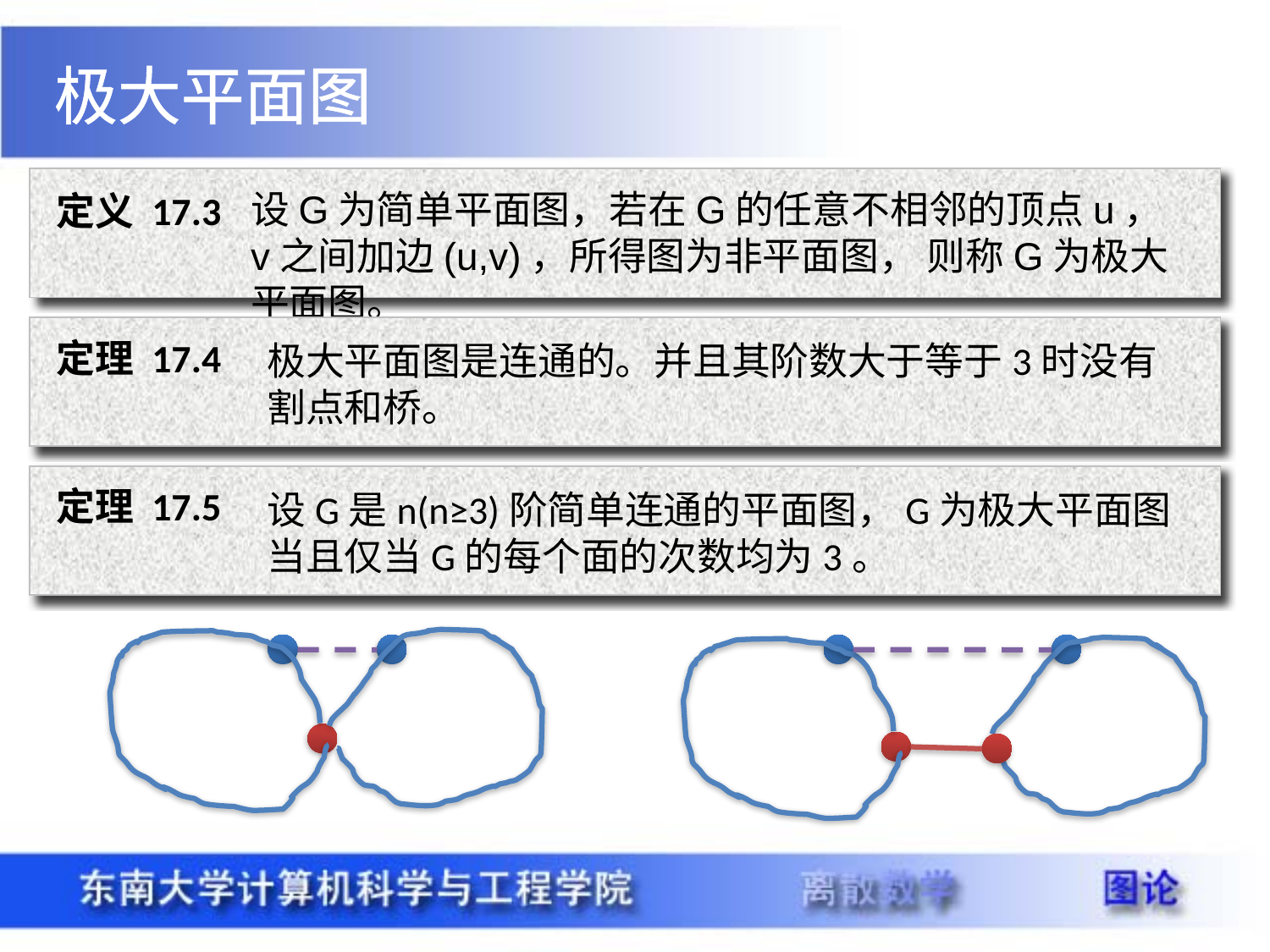

极大平面图

设G为简单平面图，若在G的任意不相邻的顶点u，v之间加边(u,v)，所得图为非平面图， 则称G为极大平面图。
定义 17.3

定理 17.4
极大平面图是连通的。并且其阶数大于等于3时没有割点和桥。

定理 17.5
设G是n(n≥3)阶简单连通的平面图，G为极大平面图当且仅当G的每个面的次数均为3。